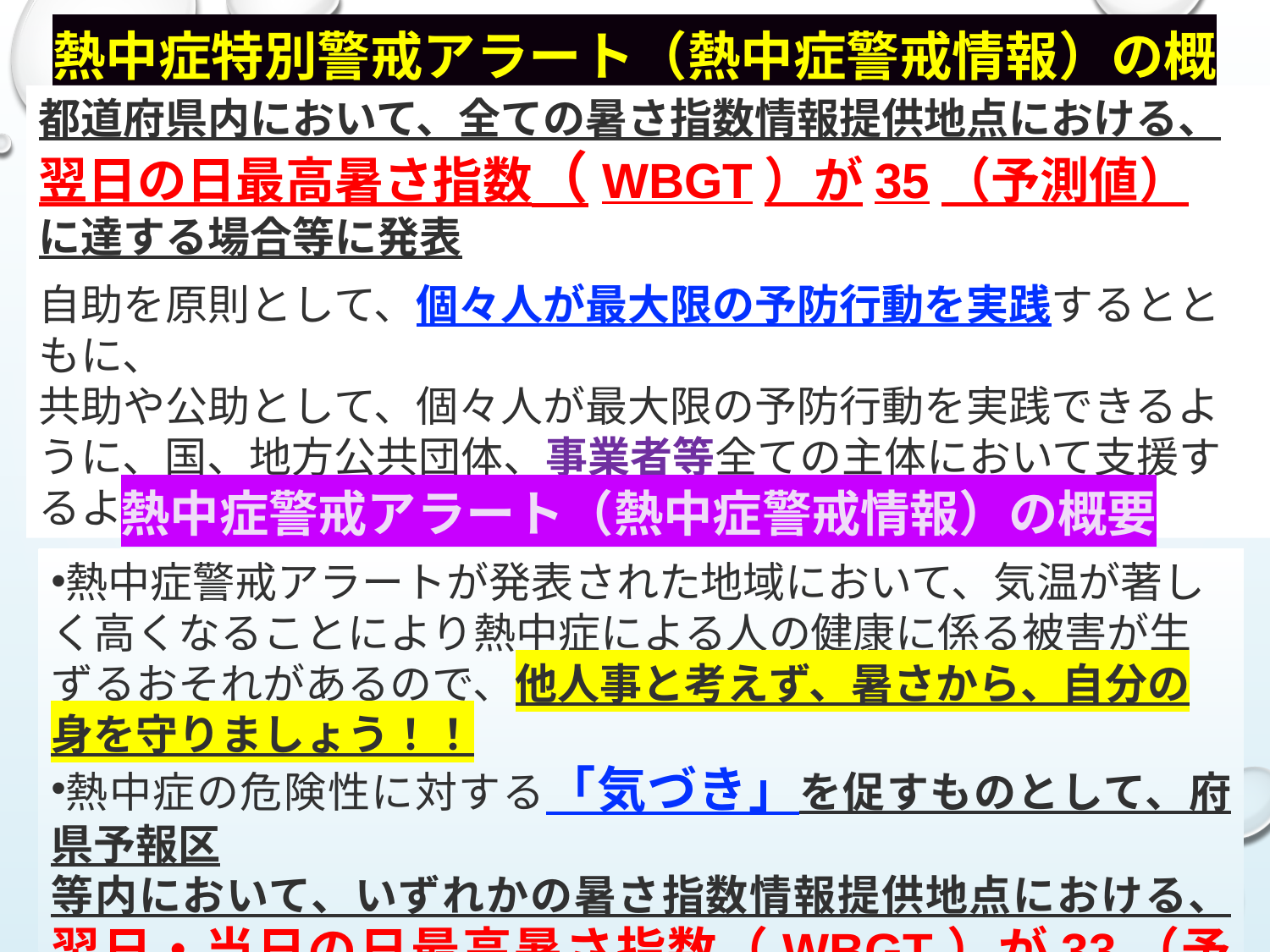

熱中症特別警戒アラート（熱中症警戒情報）の概要
都道府県内において、全ての暑さ指数情報提供地点における、
翌日の日最高暑さ指数（WBGT）が35（予測値）
に達する場合等に発表

自助を原則として、個々人が最大限の予防行動を実践するとともに、
共助や公助として、個々人が最大限の予防行動を実践できるように、国、地方公共団体、事業者等全ての主体において支援するような状況
熱中症警戒アラート（熱中症警戒情報）の概要
熱中症警戒アラートが発表された地域において、気温が著しく高くなることにより熱中症による人の健康に係る被害が生ずるおそれがあるので、他人事と考えず、暑さから、自分の身を守りましょう！！
熱中症の危険性に対する「気づき」を促すものとして、府県予報区
等内において、いずれかの暑さ指数情報提供地点における、翌日・当日の日最高暑さ指数（WBGT）が33（予測値）に達する場合に発表します。